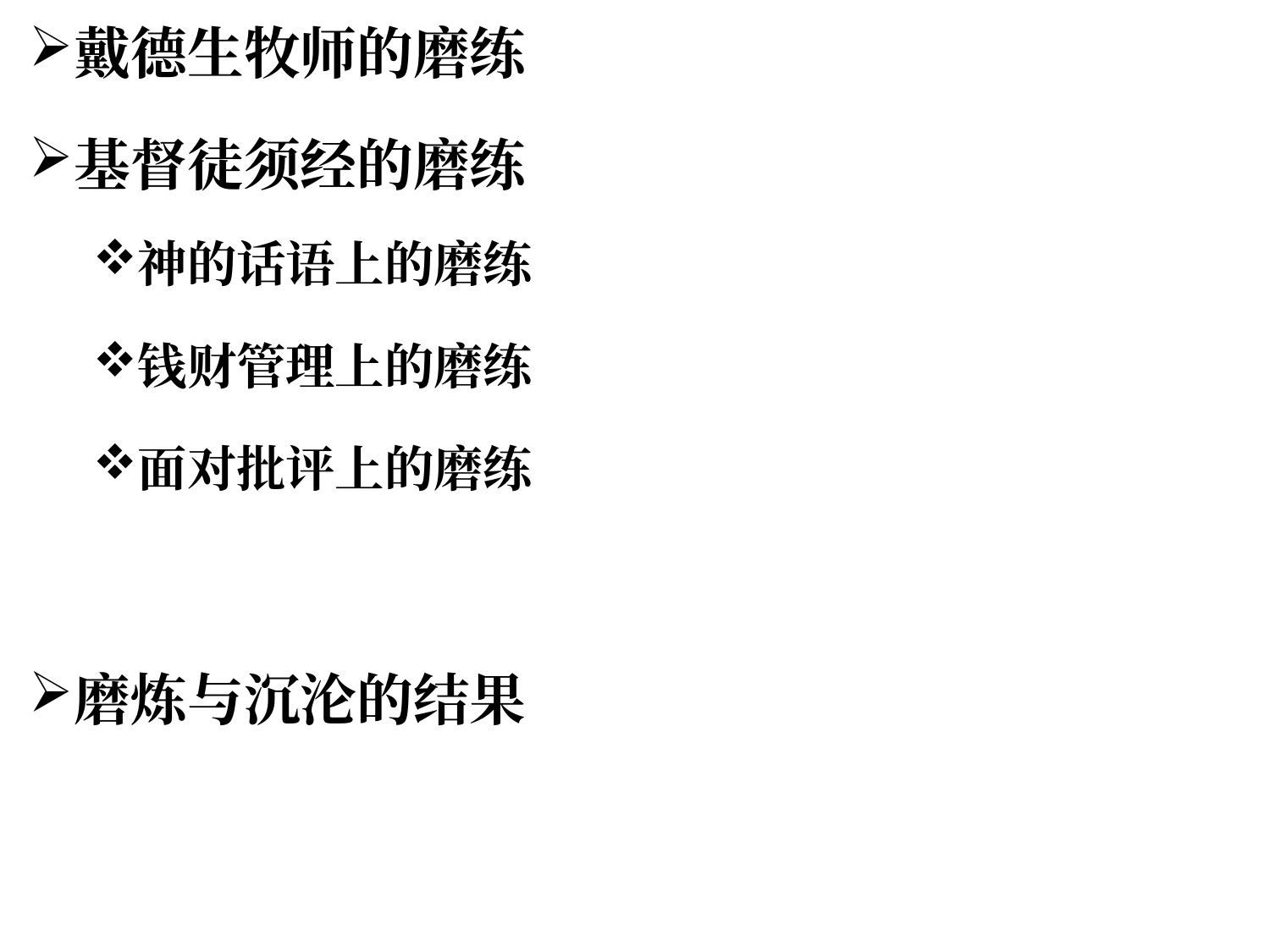

戴德生牧师的磨练

基督徒须经的磨练

神的话语上的磨练

钱财管理上的磨练

面对批评上的磨练

磨炼与沉沦的结果